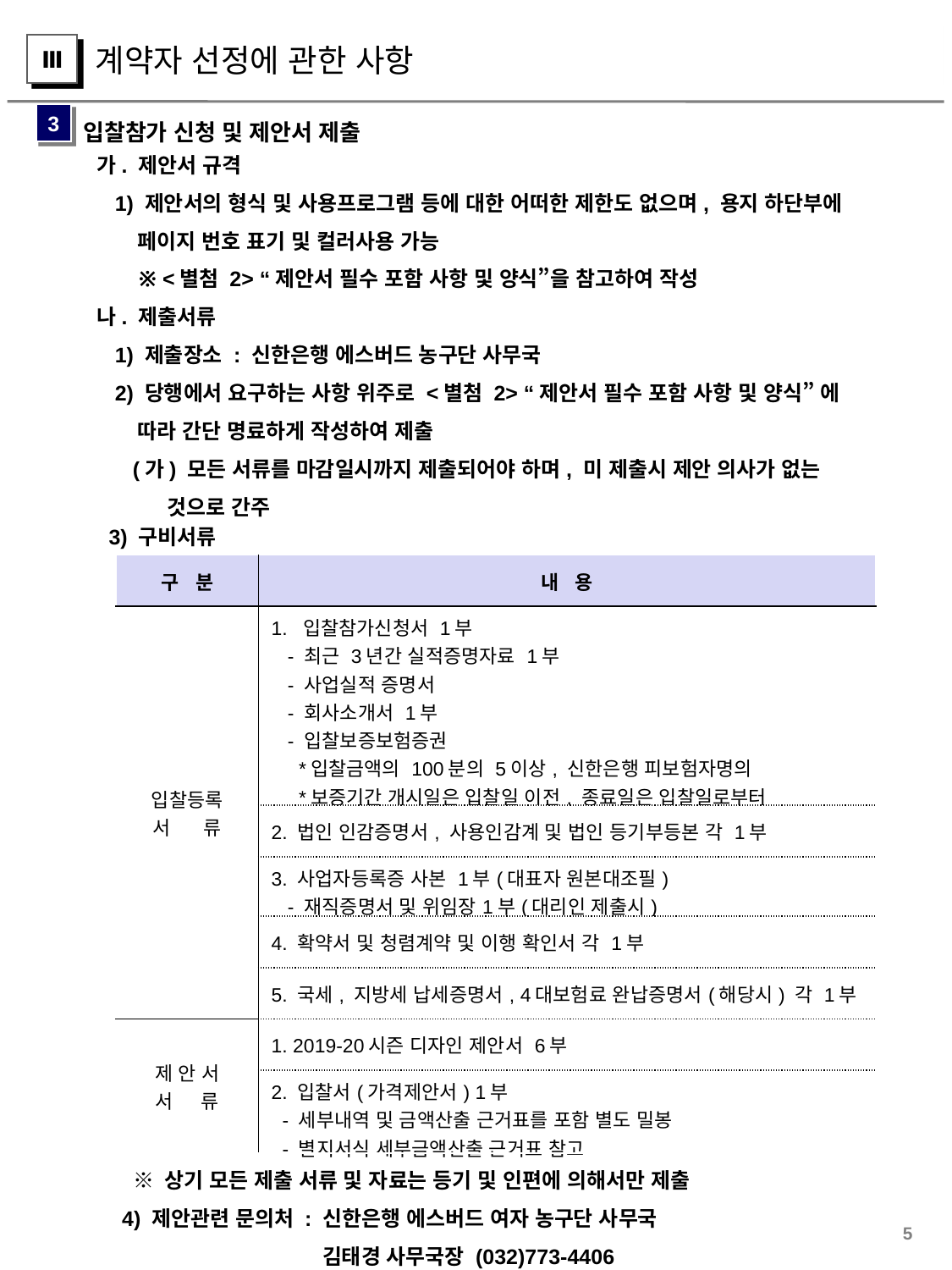

계약자 선정에 관한 사항
Ⅲ
입찰참가 신청 및 제안서 제출
3
가. 제안서 규격
   1) 제안서의 형식 및 사용프로그램 등에 대한 어떠한 제한도 없으며, 용지 하단부에
      페이지 번호 표기 및 컬러사용 가능
       ※ <별첨 2> “제안서 필수 포함 사항 및 양식”을 참고하여 작성
나. 제출서류
   1) 제출장소 : 신한은행 에스버드 농구단 사무국
   2) 당행에서 요구하는 사항 위주로 <별첨 2> “제안서 필수 포함 사항 및 양식” 에
      따라 간단 명료하게 작성하여 제출
      (가) 모든 서류를 마감일시까지 제출되어야 하며, 미 제출시 제안 의사가 없는
           것으로 간주
   3) 구비서류
| 구 분 | 내 용 |
| --- | --- |
| 입찰등록 서 류 | 입찰참가신청서 1부 - 최근 3년간 실적증명자료 1부 - 사업실적 증명서 - 회사소개서 1부 - 입찰보증보험증권 \*입찰금액의 100분의 5이상, 신한은행 피보험자명의 \*보증기간 개시일은 입찰일 이전, 종료일은 입찰일로부터 30일 이상일 것 |
|  | 2. 법인 인감증명서, 사용인감계 및 법인 등기부등본 각 1부 |
|  | 3. 사업자등록증 사본 1부(대표자 원본대조필) - 재직증명서 및 위임장1부(대리인 제출시) |
|  | 4. 확약서 및 청렴계약 및 이행 확인서 각 1부 |
|  | 5. 국세, 지방세 납세증명서, 4대보험료 완납증명서(해당시) 각 1부 |
| 제 안 서 서 류 | 1. 2019-20시즌 디자인 제안서 6부 |
|  | 2. 입찰서(가격제안서) 1부 - 세부내역 및 금액산출 근거표를 포함 별도 밀봉 - 별지서식 세부금액산출 근거표 참고 |
      ※ 상기 모든 제출 서류 및 자료는 등기 및 인편에 의해서만 제출
   4) 제안관련 문의처 : 신한은행 에스버드 여자 농구단 사무국
                                    김태경 사무국장 (032)773-4406
5